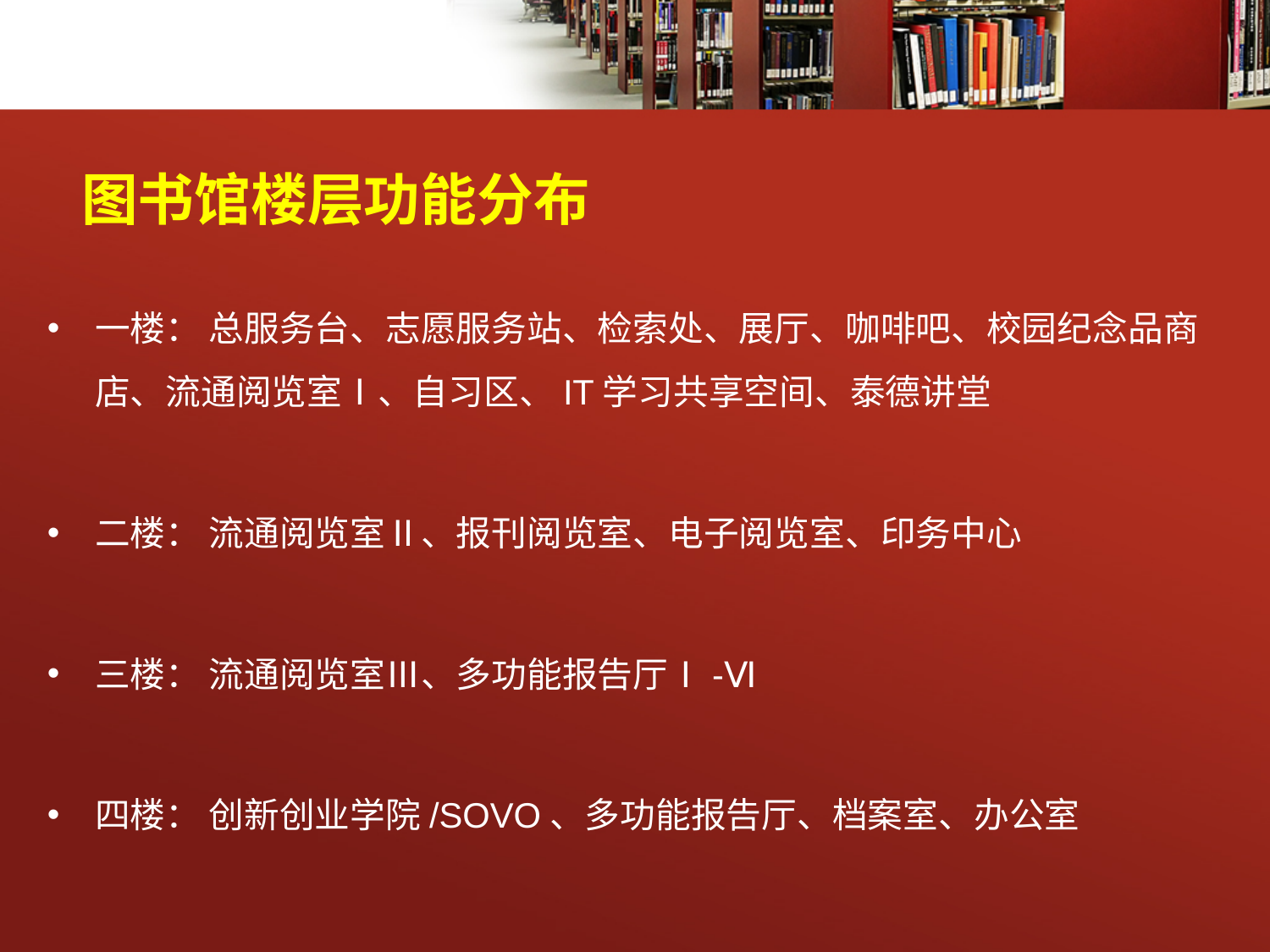

# 图书馆楼层功能分布
一楼： 总服务台、志愿服务站、检索处、展厅、咖啡吧、校园纪念品商店、流通阅览室Ⅰ、自习区、IT学习共享空间、泰德讲堂

二楼： 流通阅览室Ⅱ、报刊阅览室、电子阅览室、印务中心

三楼： 流通阅览室Ⅲ、多功能报告厅Ⅰ-Ⅵ

四楼： 创新创业学院/SOVO、多功能报告厅、档案室、办公室